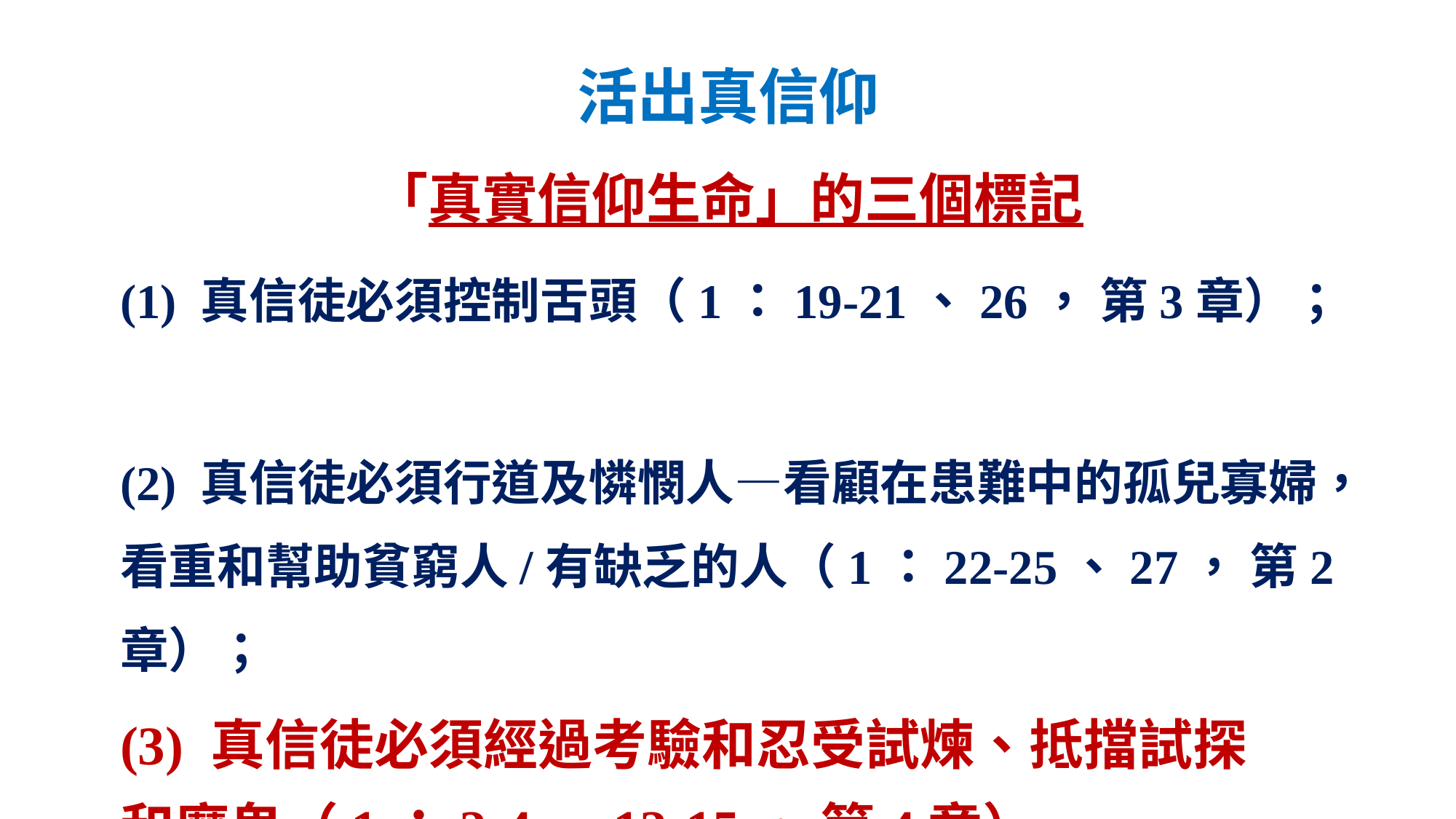

活出真信仰
「真實信仰生命」的三個標記
(1) 真信徒必須控制舌頭（1：19-21、26， 第3章）；
(2) 真信徒必須行道及憐憫人—看顧在患難中的孤兒寡婦，看重和幫助貧窮人/有缺乏的人（1：22-25、27， 第2章）；
(3) 真信徒必須經過考驗和忍受試煉、抵擋試探
和魔鬼（1：2-4、12-15， 第4章）。